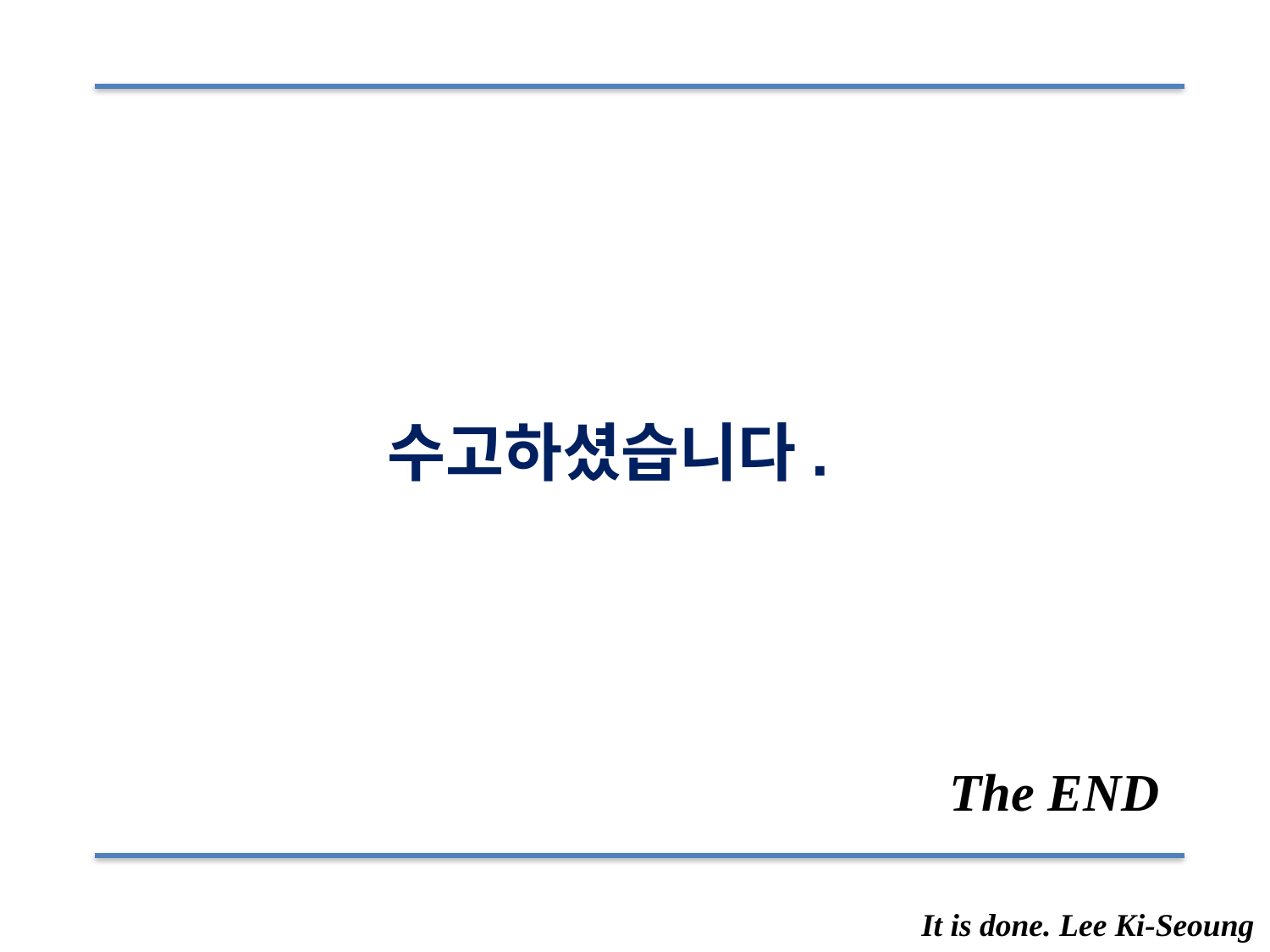

수고하셨습니다.
The END
It is done. Lee Ki-Seoung